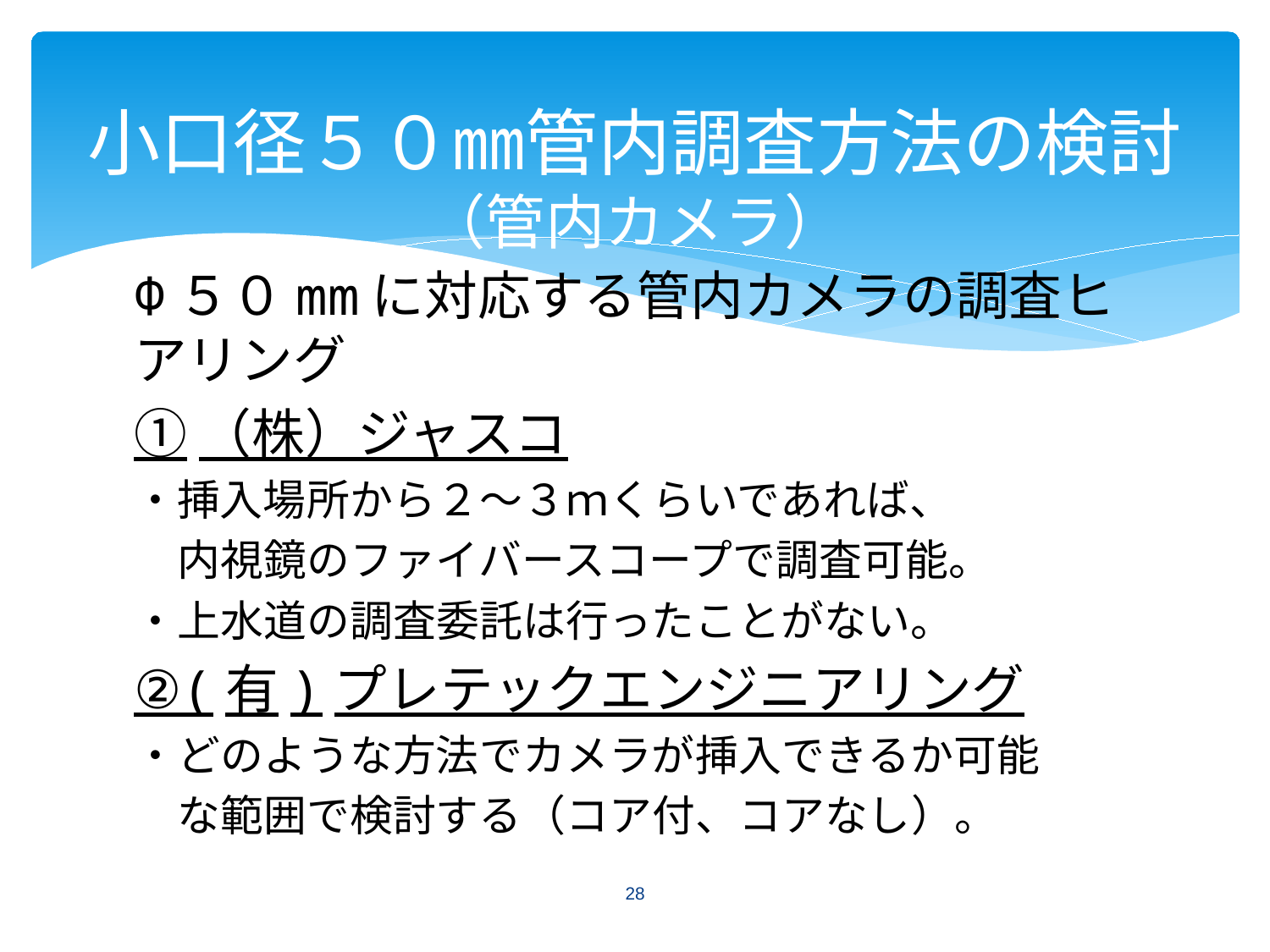

# 小口径５０㎜管内調査方法の検討 （管内カメラ）
Φ５０mmに対応する管内カメラの調査ヒアリング
①（株）ジャスコ
・挿入場所から２～３ｍくらいであれば、
　内視鏡のファイバースコープで調査可能。
・上水道の調査委託は行ったことがない。
②(有)プレテックエンジニアリング
・どのような方法でカメラが挿入できるか可能
　な範囲で検討する（コア付、コアなし）。
28